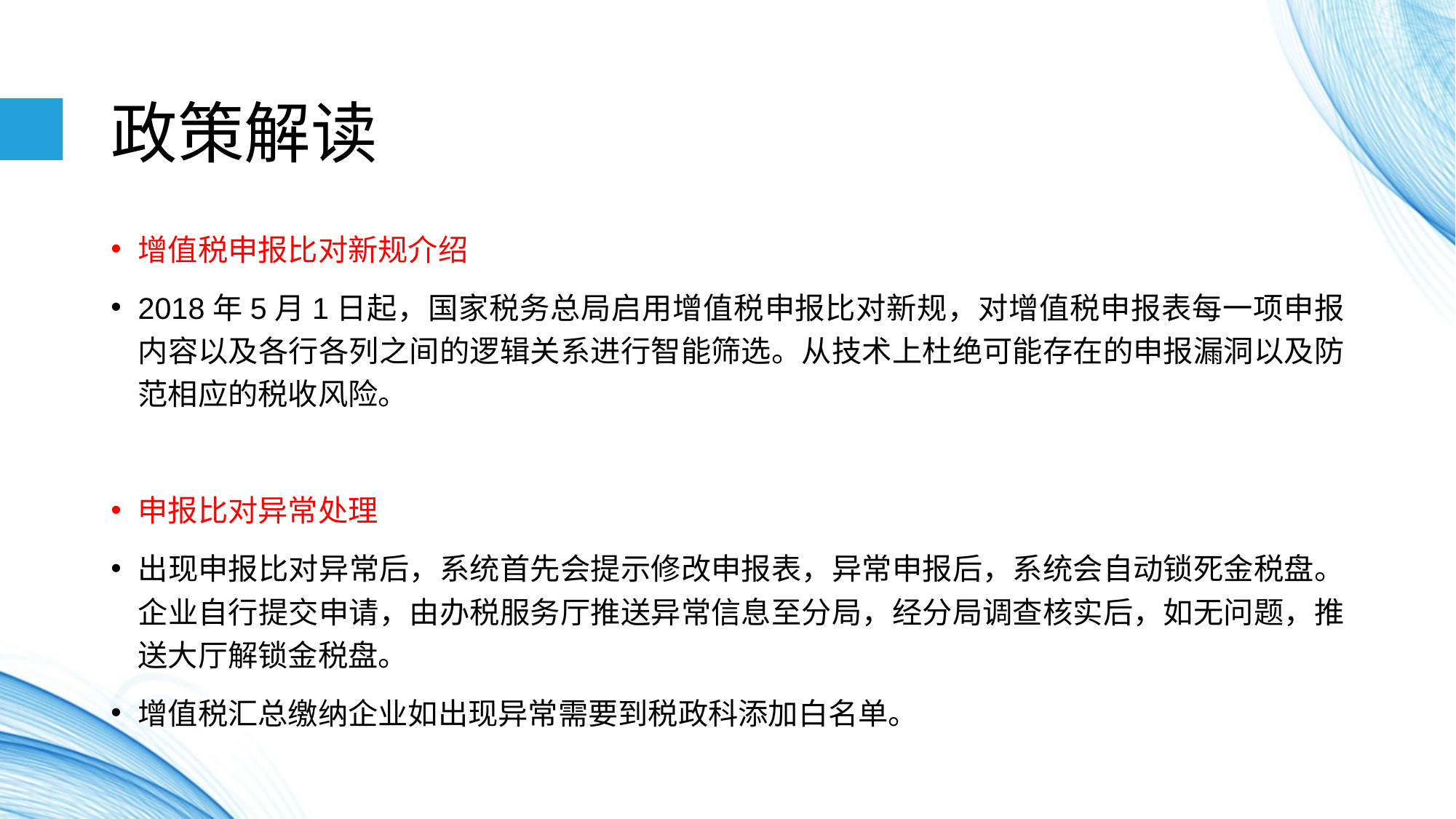

# 政策解读
增值税申报比对新规介绍
2018年5月1日起，国家税务总局启用增值税申报比对新规，对增值税申报表每一项申报内容以及各行各列之间的逻辑关系进行智能筛选。从技术上杜绝可能存在的申报漏洞以及防范相应的税收风险。

申报比对异常处理
出现申报比对异常后，系统首先会提示修改申报表，异常申报后，系统会自动锁死金税盘。企业自行提交申请，由办税服务厅推送异常信息至分局，经分局调查核实后，如无问题，推送大厅解锁金税盘。
增值税汇总缴纳企业如出现异常需要到税政科添加白名单。